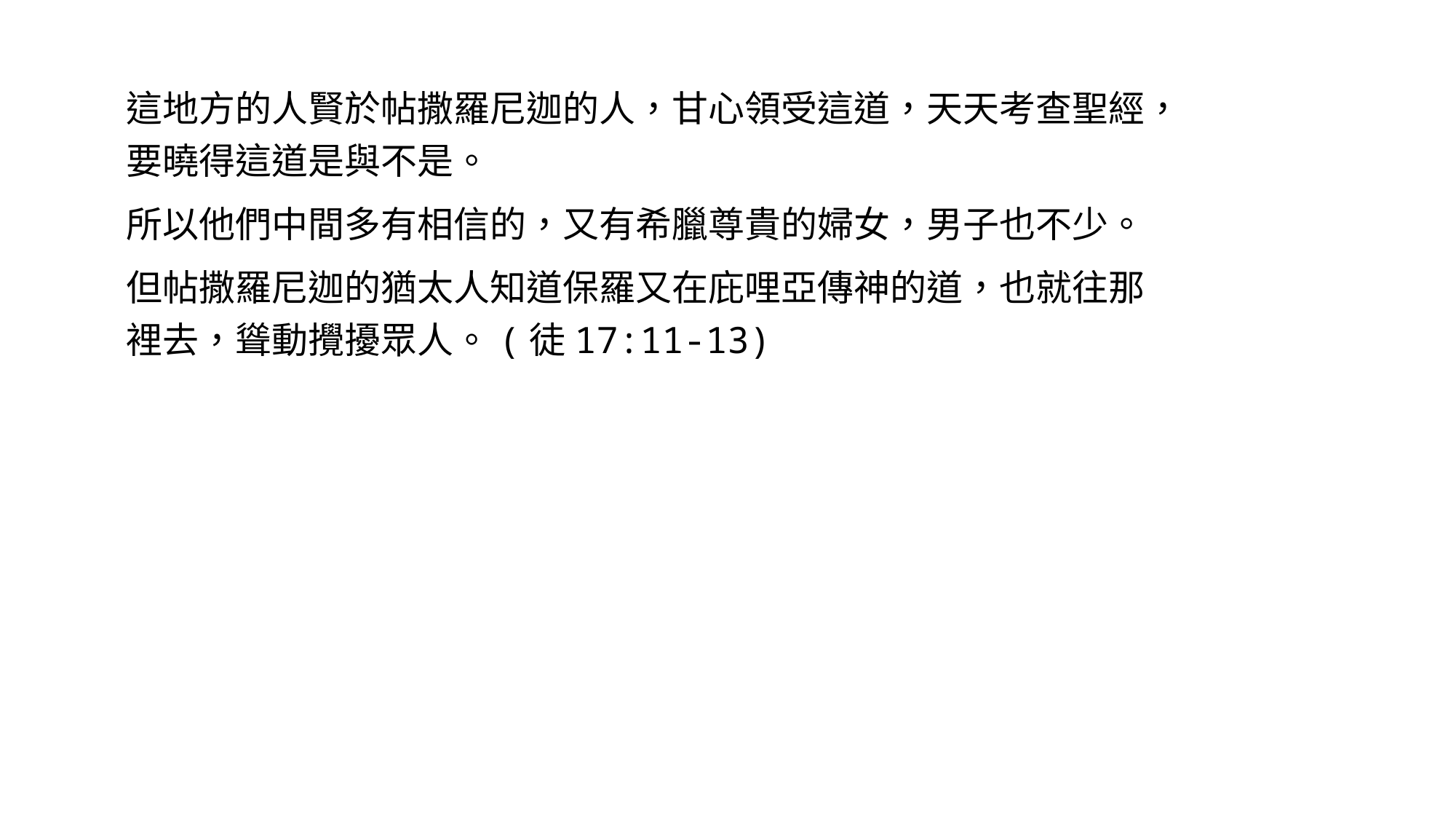

這地方的人賢於帖撒羅尼迦的人，甘心領受這道，天天考查聖經，要曉得這道是與不是。
所以他們中間多有相信的，又有希臘尊貴的婦女，男子也不少。
但帖撒羅尼迦的猶太人知道保羅又在庇哩亞傳神的道，也就往那裡去，聳動攪擾眾人。(徒17:11-13)